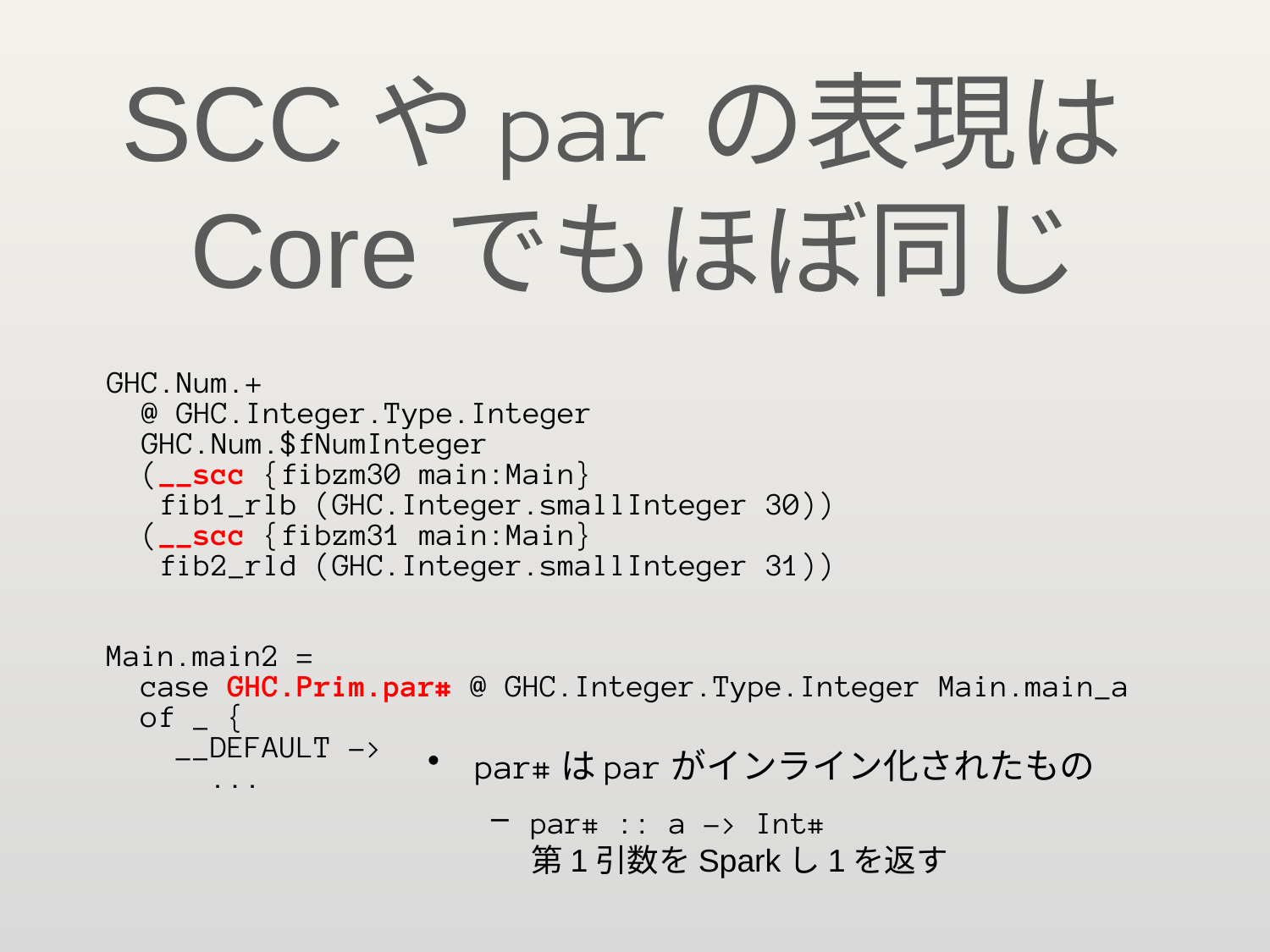

# SCCやparの表現はCoreでもほぼ同じ
GHC.Num.+
  @ GHC.Integer.Type.Integer
  GHC.Num.$fNumInteger
  (__scc {fibzm30 main:Main}
   fib1_rlb (GHC.Integer.smallInteger 30))
  (__scc {fibzm31 main:Main}
   fib2_rld (GHC.Integer.smallInteger 31))
Main.main2 =
  case GHC.Prim.par# @ GHC.Integer.Type.Integer Main.main_a
  of _ {
    __DEFAULT ->
      ...
par#はparがインライン化されたもの
par# :: a -> Int#
第1引数をSparkし1を返す